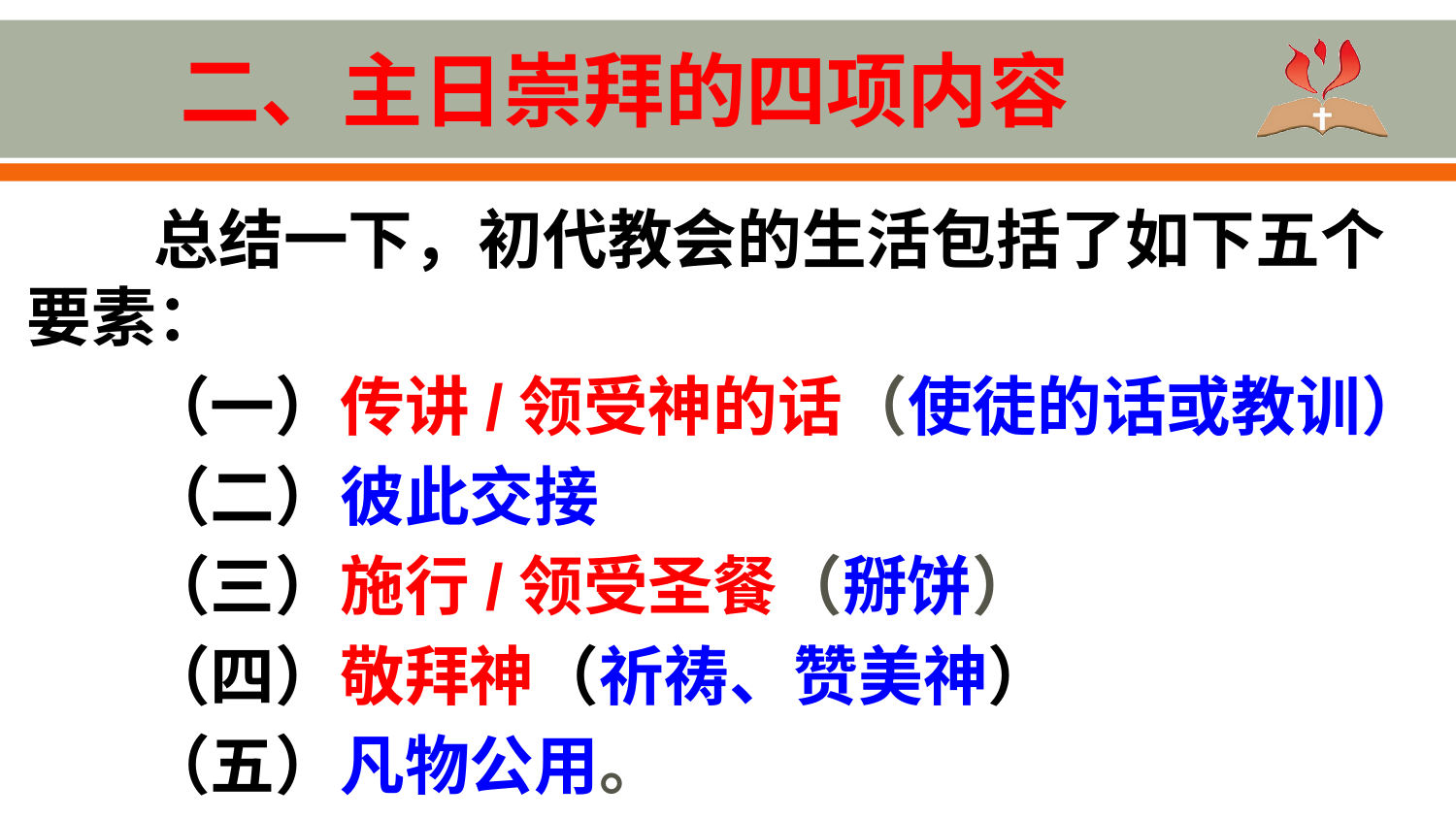

# 二、主日崇拜的四项内容
总结一下，初代教会的生活包括了如下五个要素：
       （一）传讲/领受神的话（使徒的话或教训）
       （二）彼此交接
       （三）施行/领受圣餐（掰饼）
       （四）敬拜神（祈祷、赞美神）
       （五）凡物公用。

17